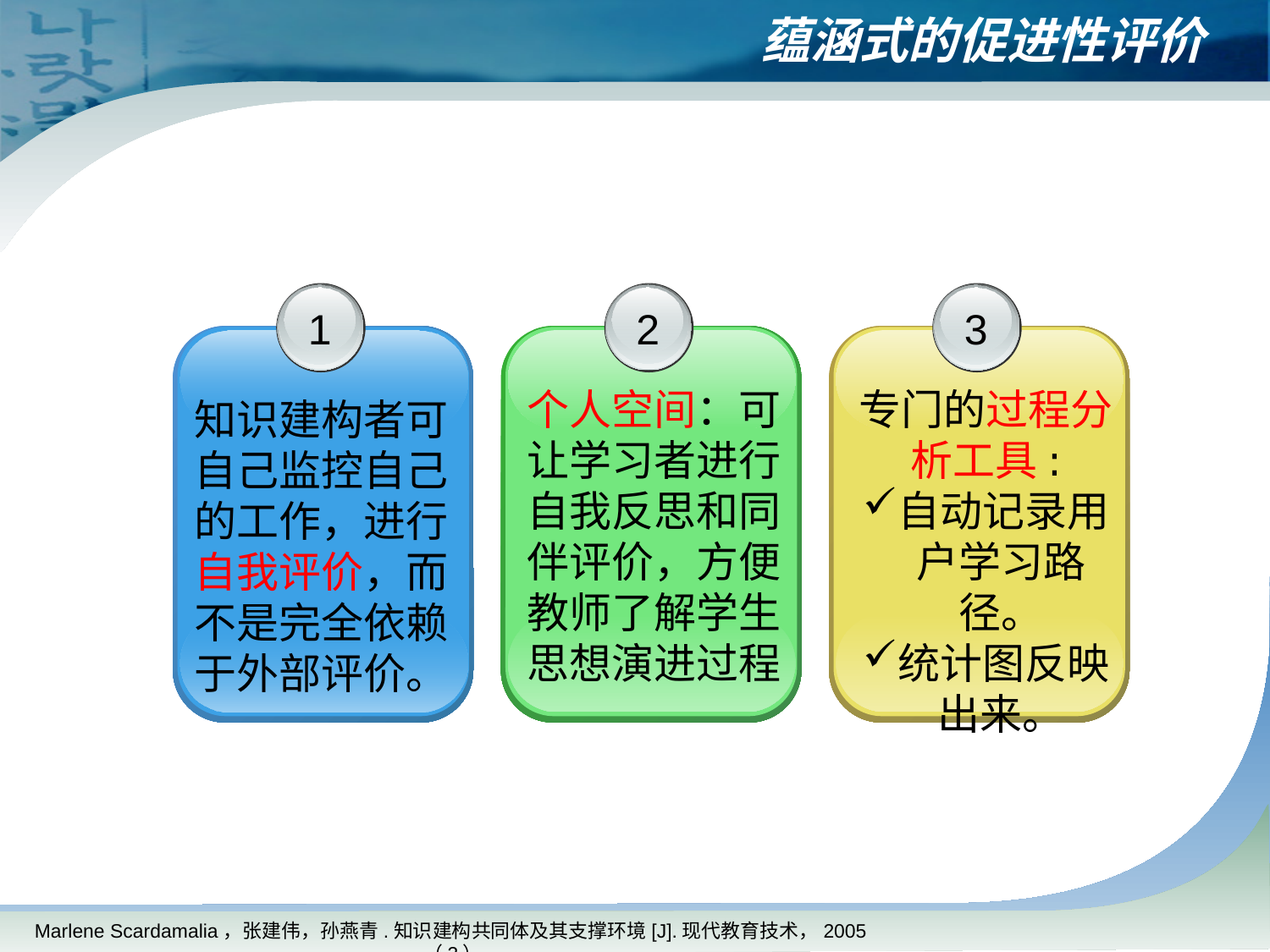

# 蕴涵式的促进性评价

1
2
3

个人空间：可让学习者进行自我反思和同伴评价，方便教师了解学生思想演进过程

专门的过程分析工具:
自动记录用户学习路径。
统计图反映出来。
知识建构者可自己监控自己的工作，进行自我评价，而不是完全依赖于外部评价。

Marlene Scardamalia，张建伟，孙燕青.知识建构共同体及其支撑环境[J].现代教育技术，2005（3）